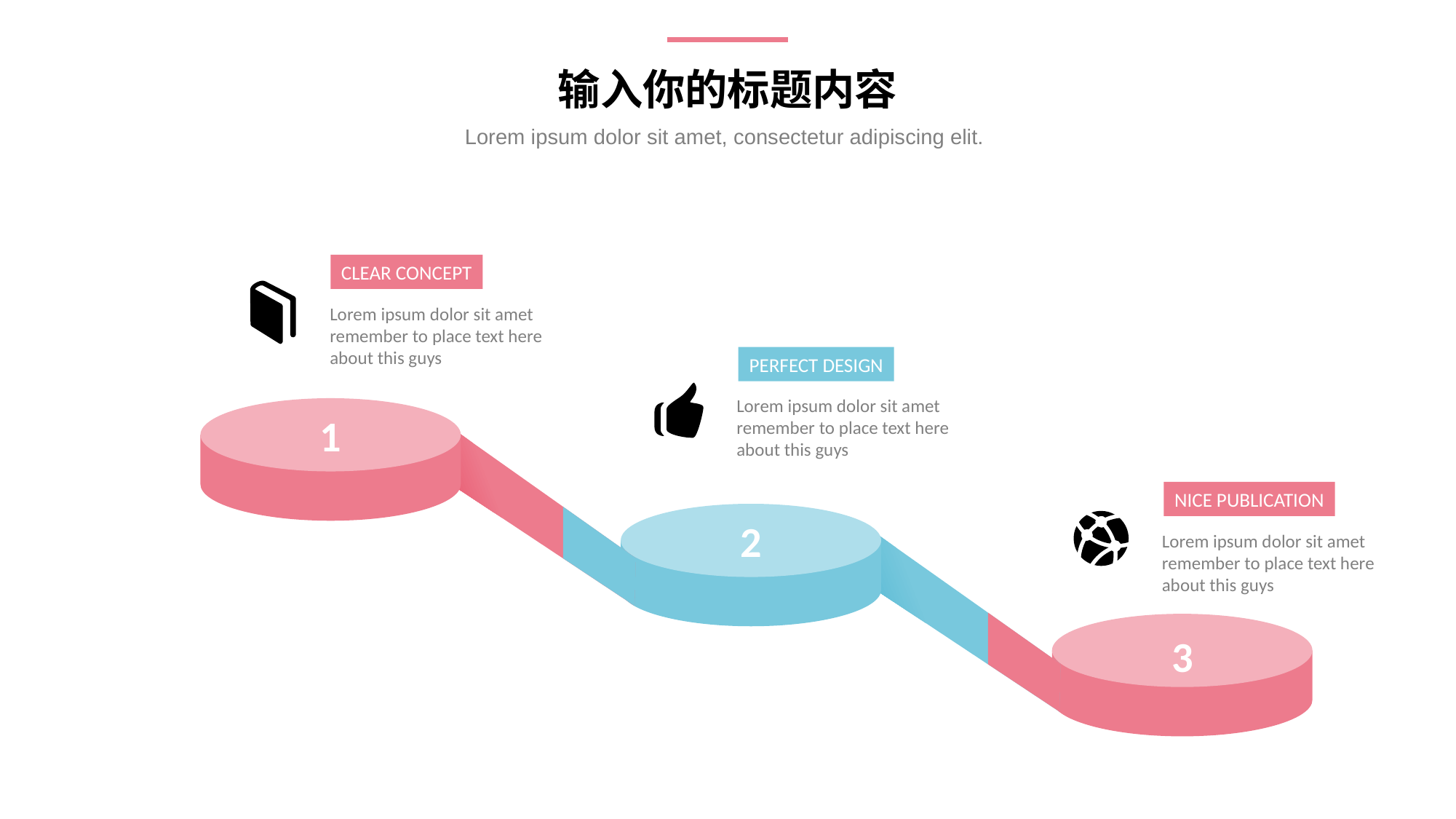

输入你的标题内容
Lorem ipsum dolor sit amet, consectetur adipiscing elit.
CLEAR CONCEPT
Lorem ipsum dolor sit amet remember to place text here about this guys

PERFECT DESIGN
Lorem ipsum dolor sit amet remember to place text here about this guys

1

NICE PUBLICATION
Lorem ipsum dolor sit amet remember to place text here about this guys
2

3